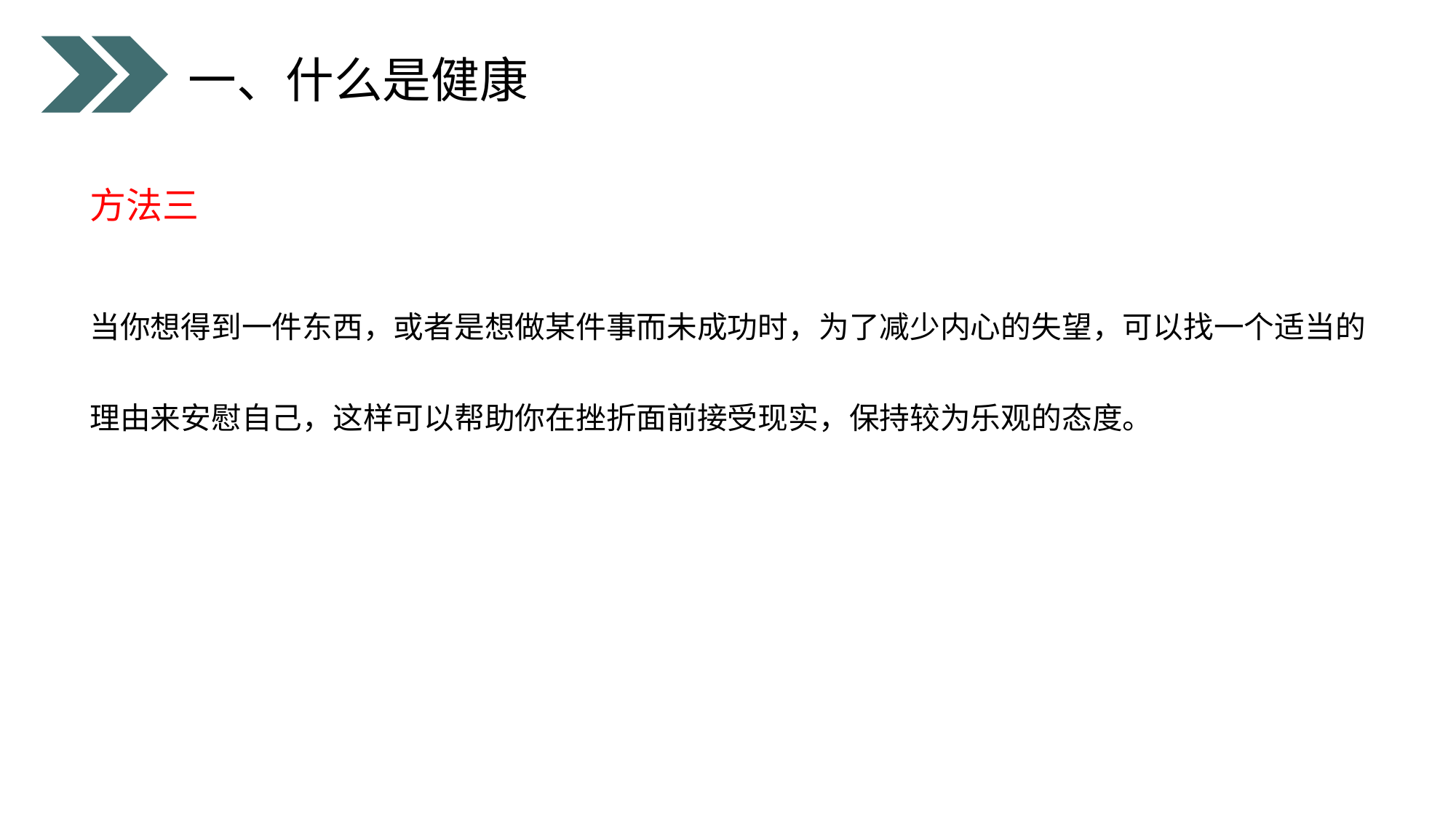

一、什么是健康
方法三
当你想得到一件东西，或者是想做某件事而未成功时，为了减少内心的失望，可以找一个适当的理由来安慰自己，这样可以帮助你在挫折面前接受现实，保持较为乐观的态度。